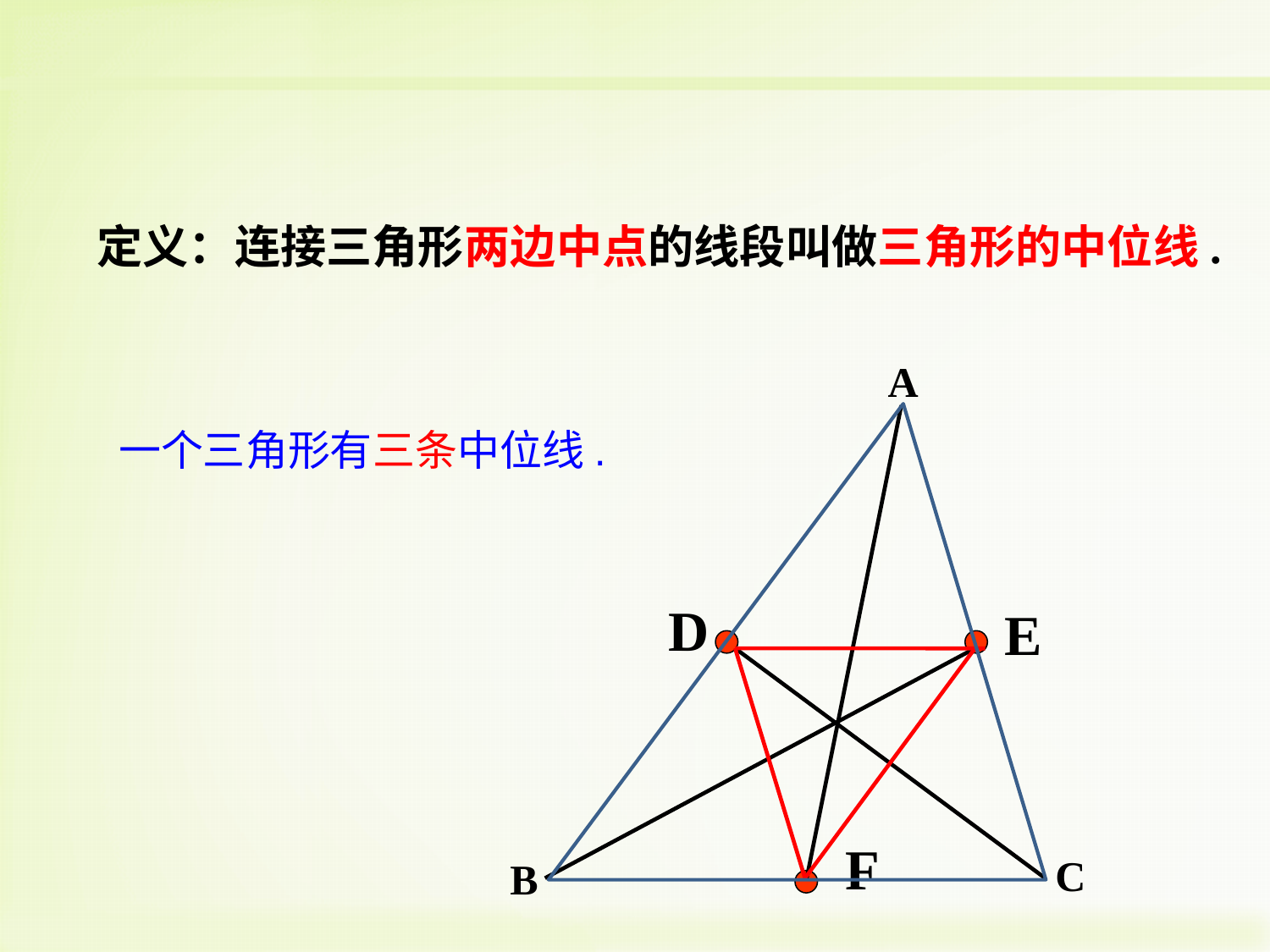

定义：连接三角形两边中点的线段叫做三角形的中位线.
A

一个三角形有三条中位线.

D

E

F

C
B